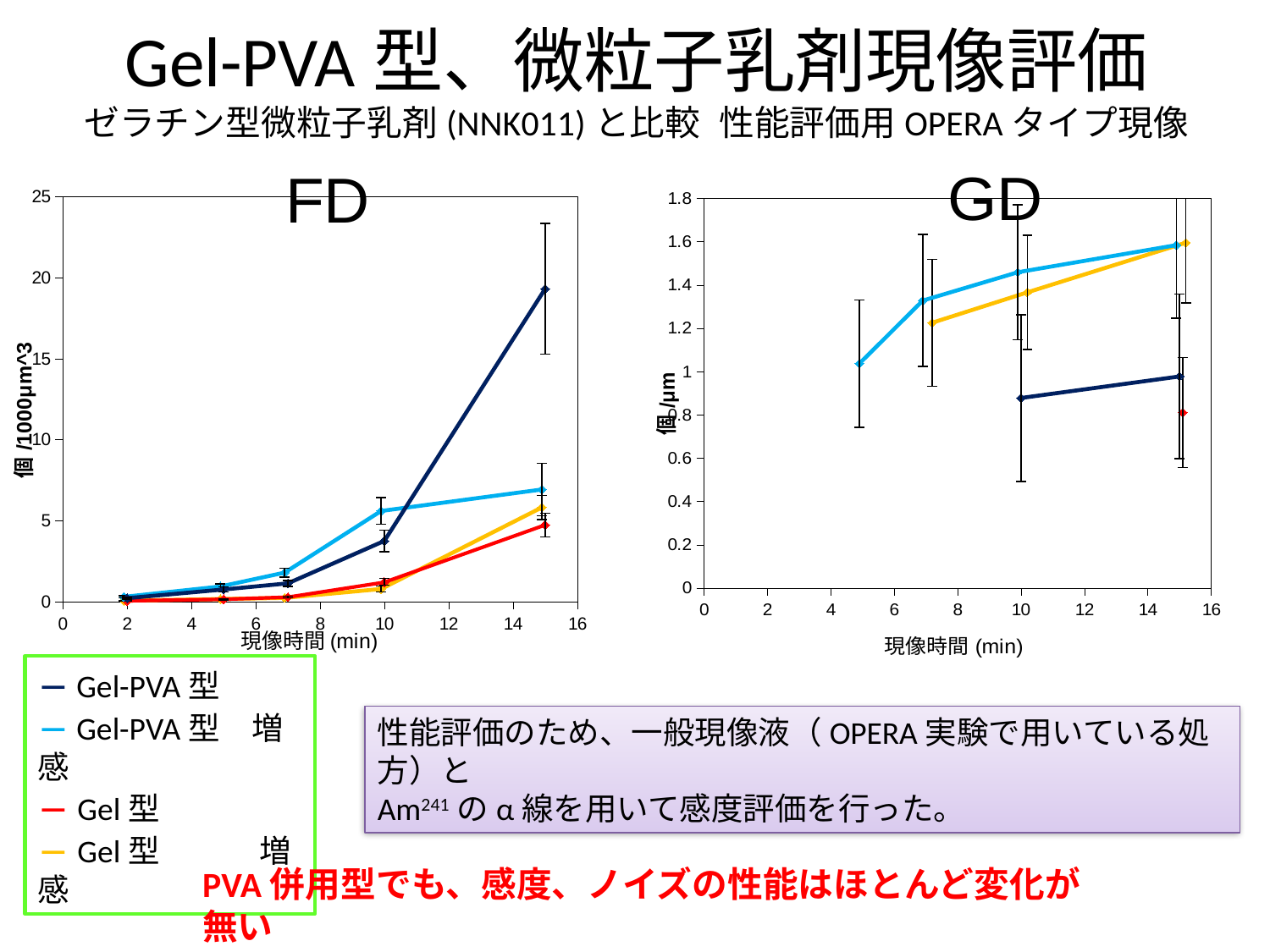

# Gel-PVA型、微粒子乳剤現像評価 ゼラチン型微粒子乳剤(NNK011)と比較	性能評価用OPERAタイプ現像

### Chart: FD

| Category | NNK032 | NNK032HA | NNK011 | NNK011HA |
|---|---|---|---|---|

### Chart: GD

| Category | NNK032 | NNK032HA | NNK011 | NNK011HA |
|---|---|---|---|---|
― Gel-PVA型
― Gel-PVA型　増感
― Gel型
― Gel型　　     増感
性能評価のため、一般現像液（OPERA実験で用いている処方）と
Am241のα線を用いて感度評価を行った。
PVA併用型でも、感度、ノイズの性能はほとんど変化が無い